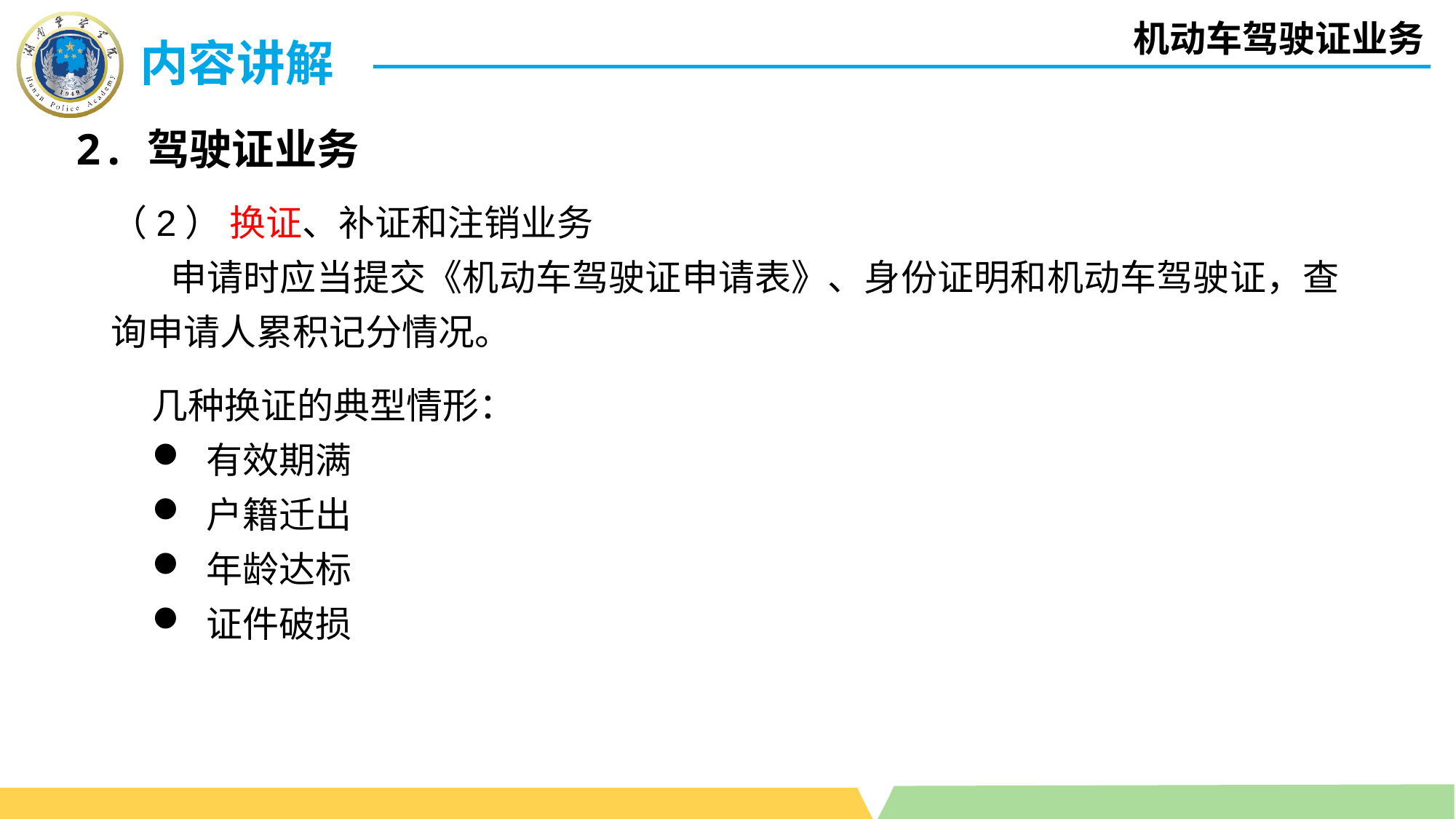

机动车驾驶证业务
内容讲解
 2. 驾驶证业务
（2） 换证、补证和注销业务
      申请时应当提交《机动车驾驶证申请表》、身份证明和机动车驾驶证，查询申请人累积记分情况。

几种换证的典型情形：
有效期满
户籍迁出
年龄达标
证件破损